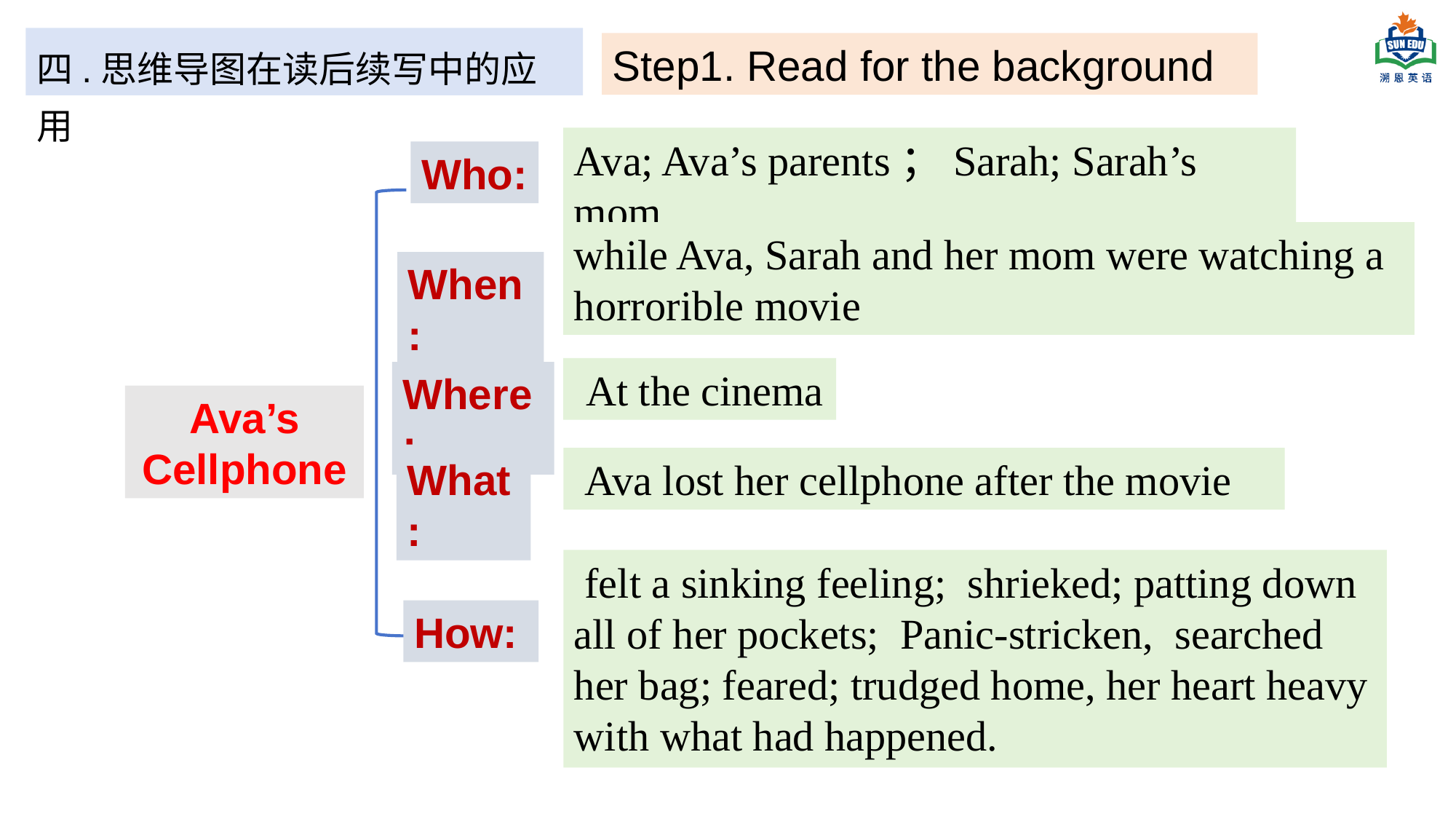

四.思维导图在读后续写中的应用
Step1. Read for the background
Ava; Ava’s parents；Sarah; Sarah’s mom
Who:

while Ava, Sarah and her mom were watching a horrorible movie
When:
 At the cinema
Where:
Ava’s Cellphone
What:
 Ava lost her cellphone after the movie
 felt a sinking feeling;  shrieked; patting down all of her pockets;  Panic-stricken,  searched her bag; feared; trudged home, her heart heavy with what had happened.

How: